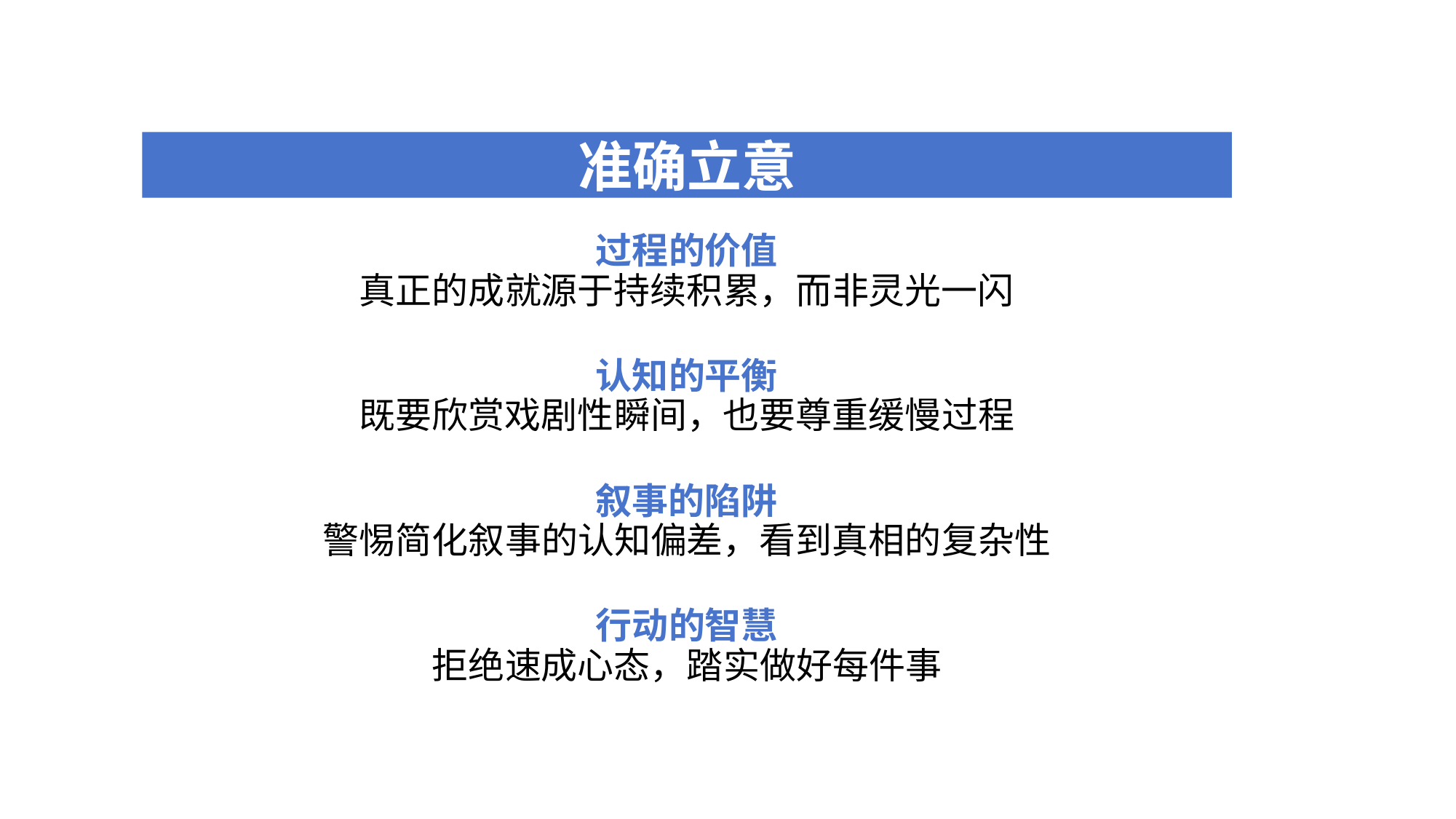

准确立意
过程的价值
真正的成就源于持续积累，而非灵光一闪
认知的平衡
既要欣赏戏剧性瞬间，也要尊重缓慢过程
叙事的陷阱
警惕简化叙事的认知偏差，看到真相的复杂性
行动的智慧
拒绝速成心态，踏实做好每件事